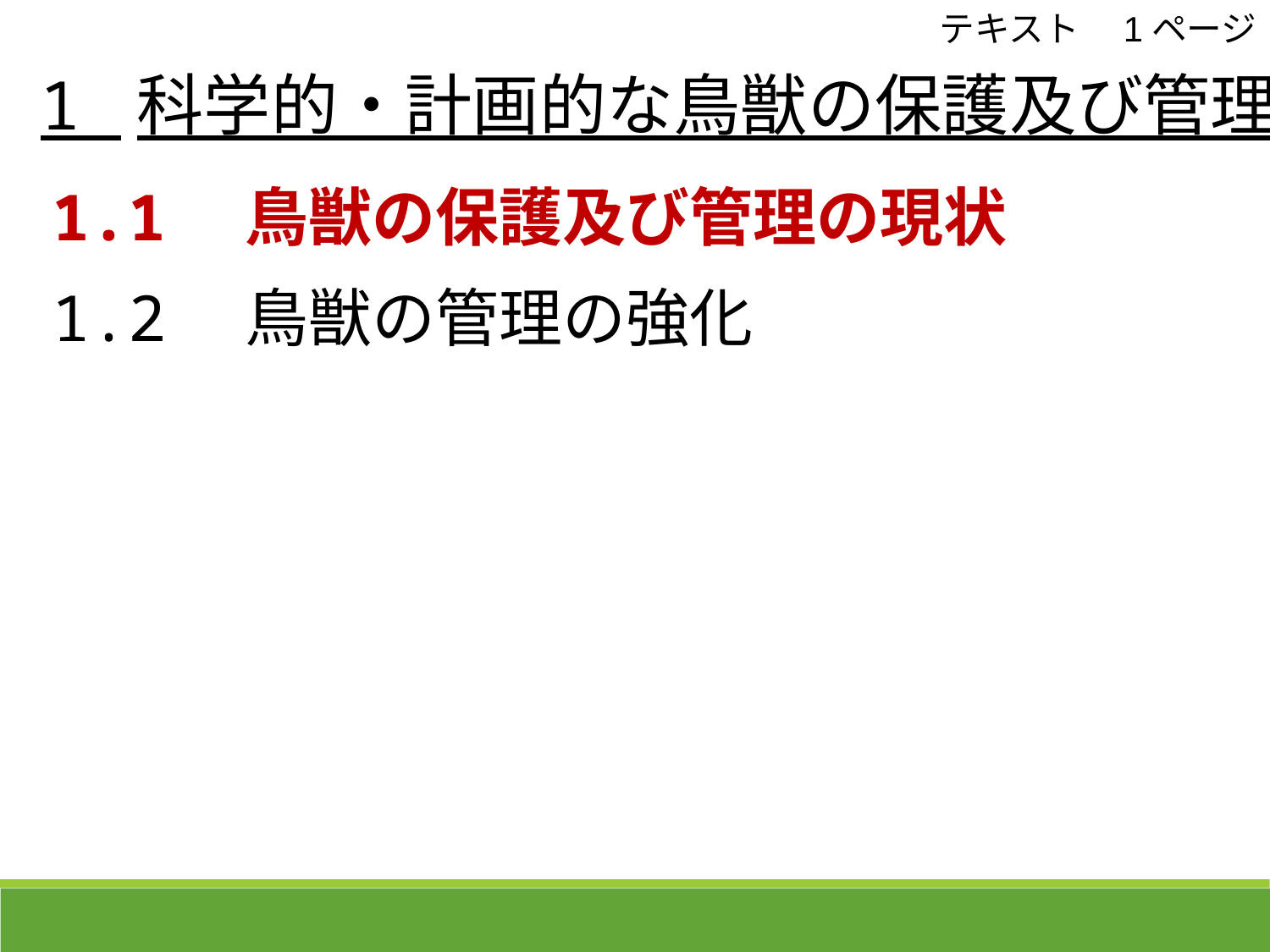

テキスト　1ページ
 1 科学的・計画的な鳥獣の保護及び管理
1.1　鳥獣の保護及び管理の現状
1.2　鳥獣の管理の強化